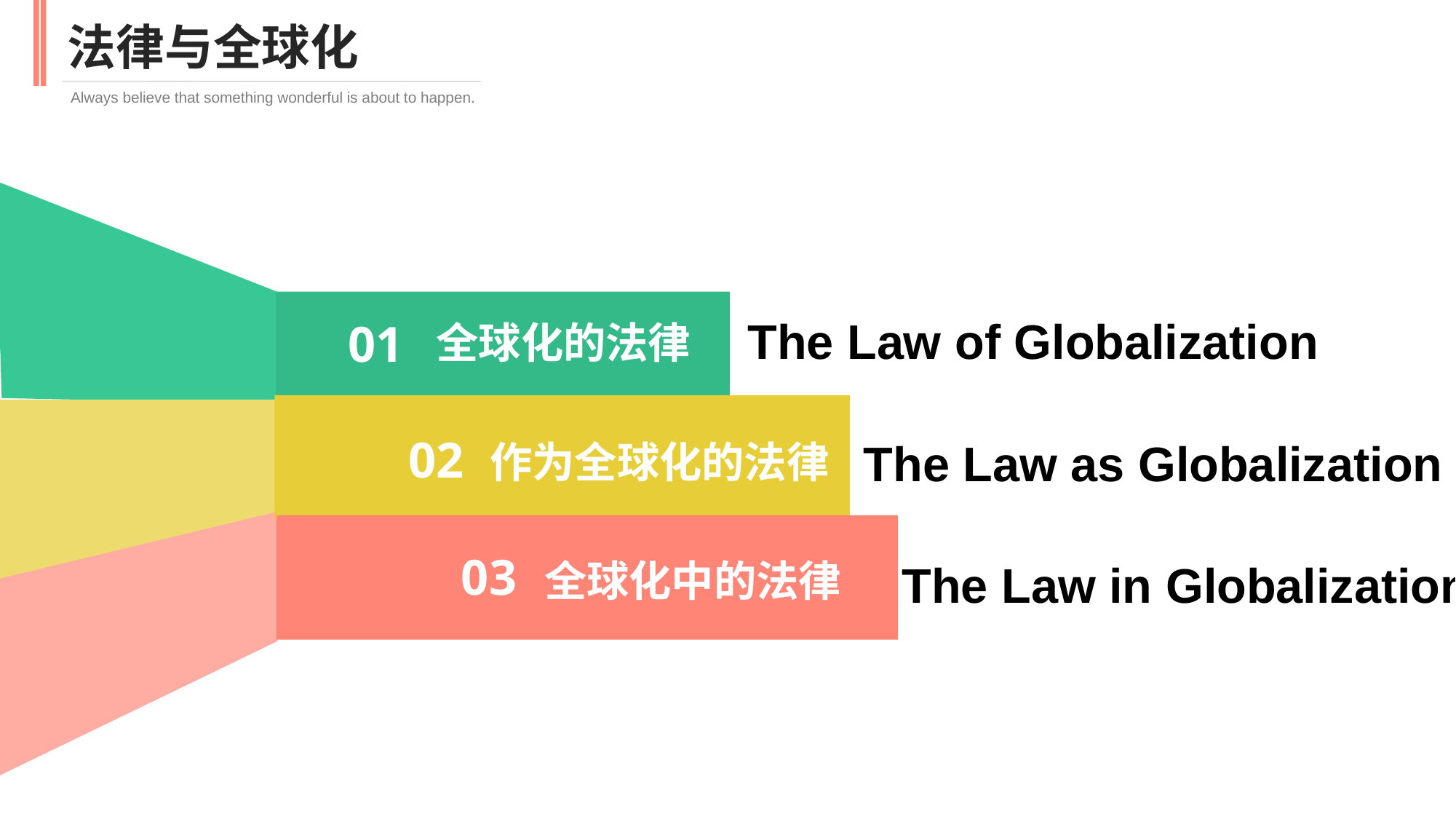

法律与全球化

Always believe that something wonderful is about to happen.

01
全球化的法律
The Law of Globalization

02
作为全球化的法律
The Law as Globalization

03
全球化中的法律
The Law in Globalization